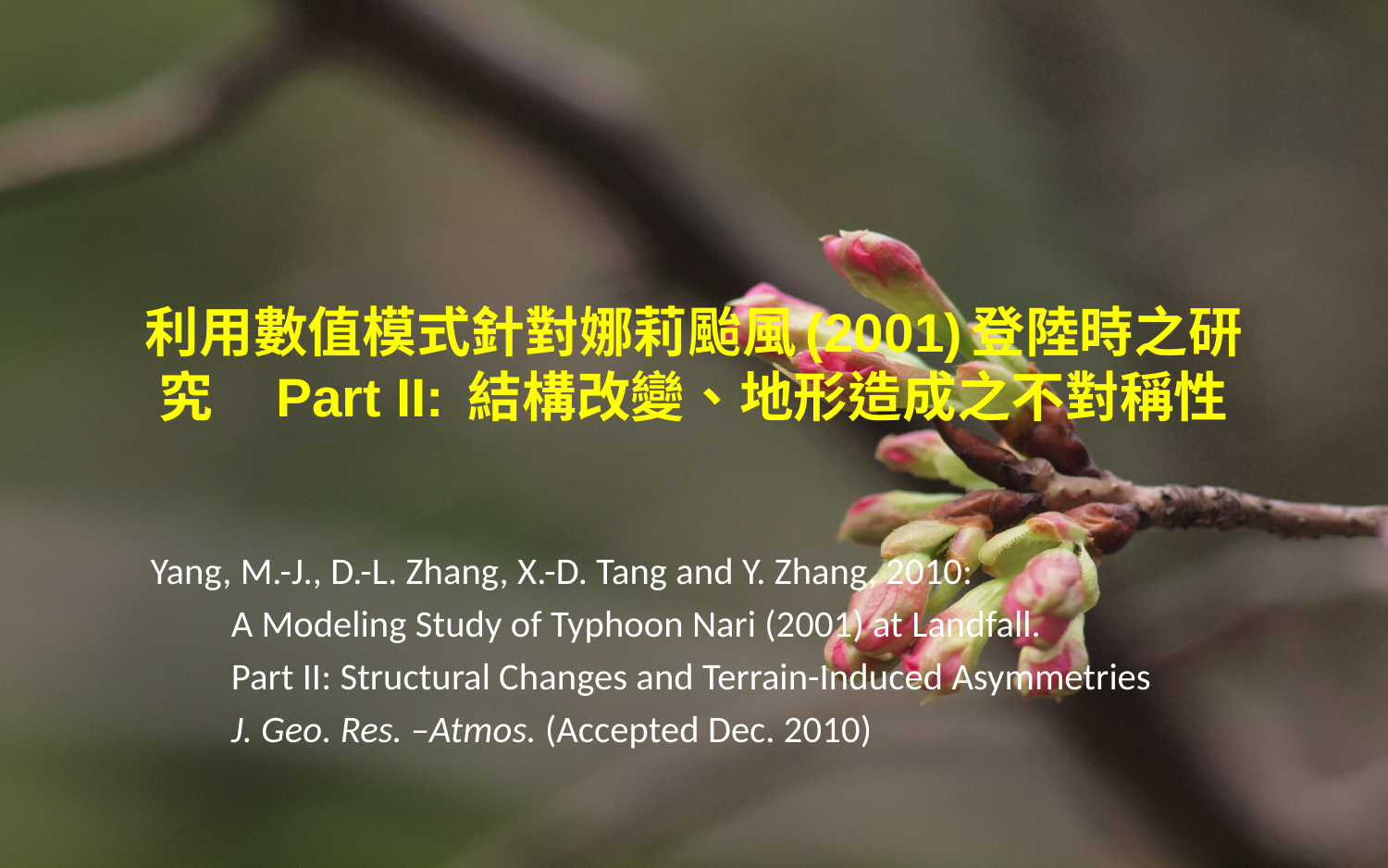

# 利用數值模式針對娜莉颱風(2001)登陸時之研究　Part II: 結構改變、地形造成之不對稱性
Yang, M.-J., D.-L. Zhang, X.-D. Tang and Y. Zhang, 2010:
　　A Modeling Study of Typhoon Nari (2001) at Landfall.
　　Part II: Structural Changes and Terrain-Induced Asymmetries
　　J. Geo. Res. –Atmos. (Accepted Dec. 2010)